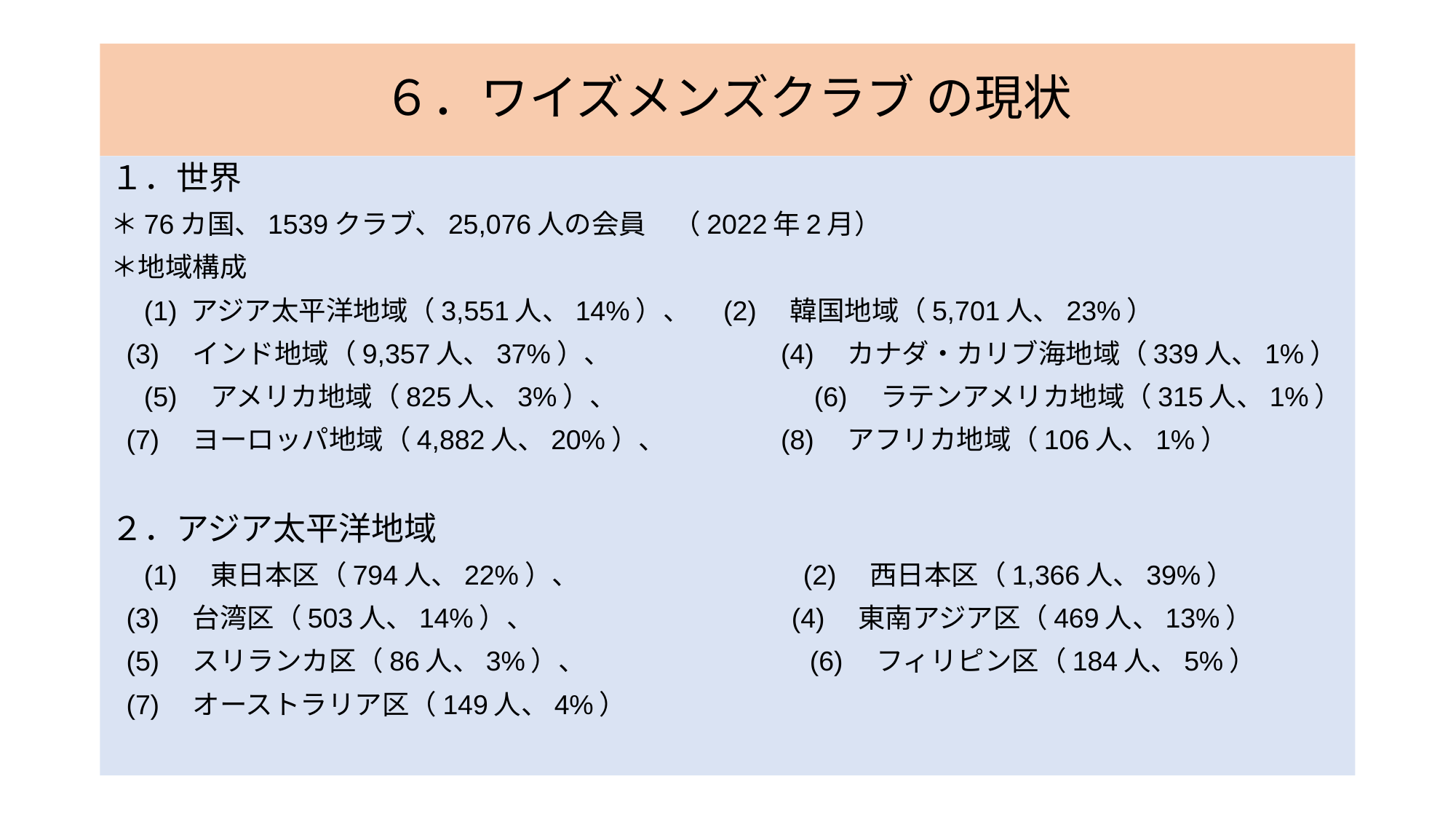

# ６．ワイズメンズクラブ の現状
１．世界
＊76カ国、1539クラブ、25,076人の会員　（2022年2月）
＊地域構成
　(1) アジア太平洋地域（3,551人、14%）、　(2)　韓国地域（5,701人、23%）
  (3)　インド地域（9,357人、37%）、　　　　　　(4)　カナダ・カリブ海地域（339人、1%）
　(5)　アメリカ地域（825人、3%）、　　　　　　　(6)　ラテンアメリカ地域（315人、1%）
  (7)　ヨーロッパ地域（4,882人、20%）、　　　　(8)　アフリカ地域（106人、1%）

２．アジア太平洋地域
　(1)　東日本区（794人、22%）、　　　　　　　　(2)　西日本区（1,366人、39%）
  (3)　台湾区（503人、14%）、　　　　　　　　　 (4)　東南アジア区（469人、13%）
  (5)　スリランカ区（86人、3%）、　　　　　　　　(6)　フィリピン区（184人、5%）
  (7)　オーストラリア区（149人、4%）